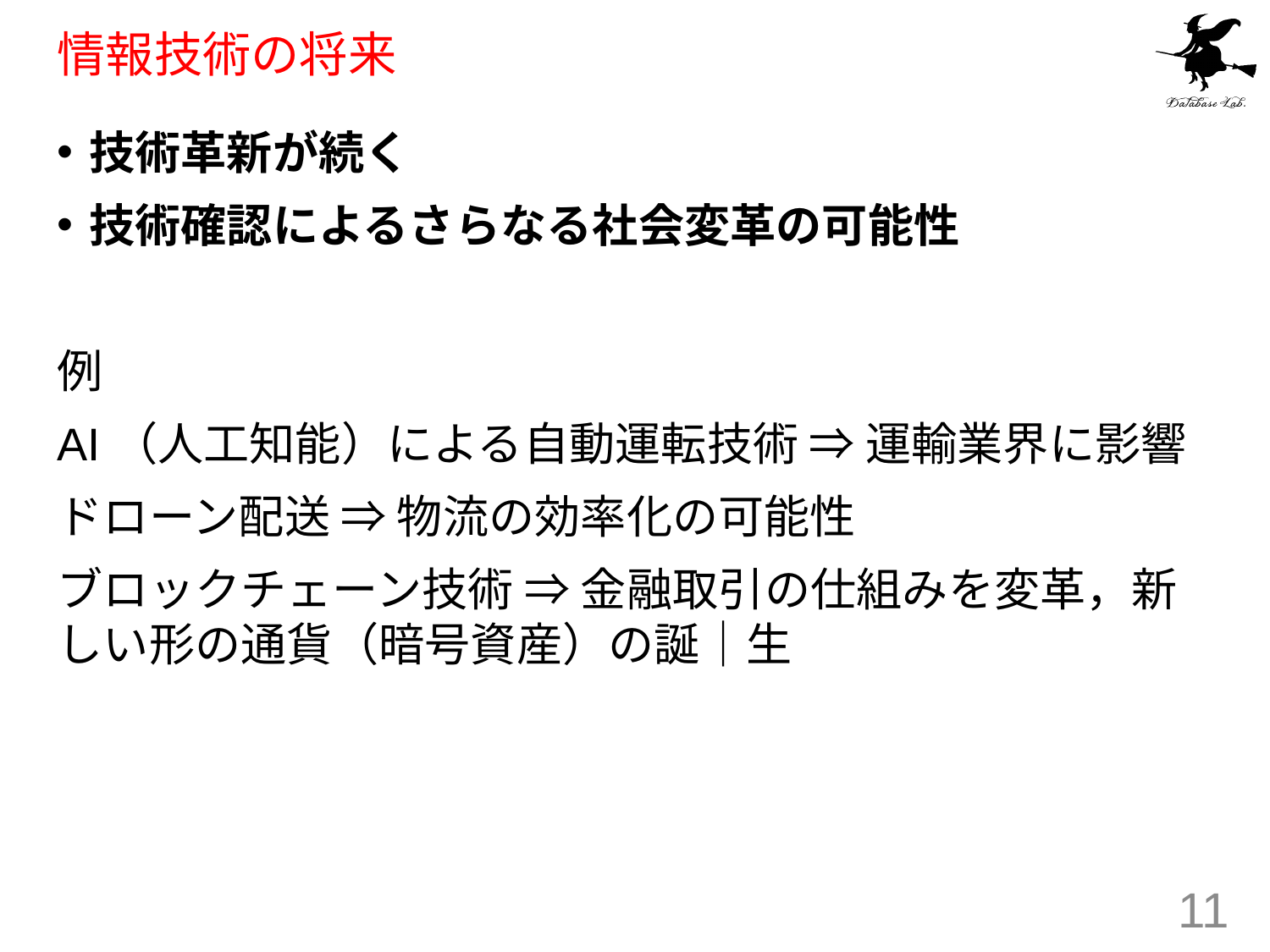

# 情報技術の将来
技術革新が続く
技術確認によるさらなる社会変革の可能性

例
AI（人工知能）による自動運転技術 ⇒ 運輸業界に影響
ドローン配送 ⇒ 物流の効率化の可能性
ブロックチェーン技術 ⇒ 金融取引の仕組みを変革，新しい形の通貨（暗号資産）の誕｜生
11